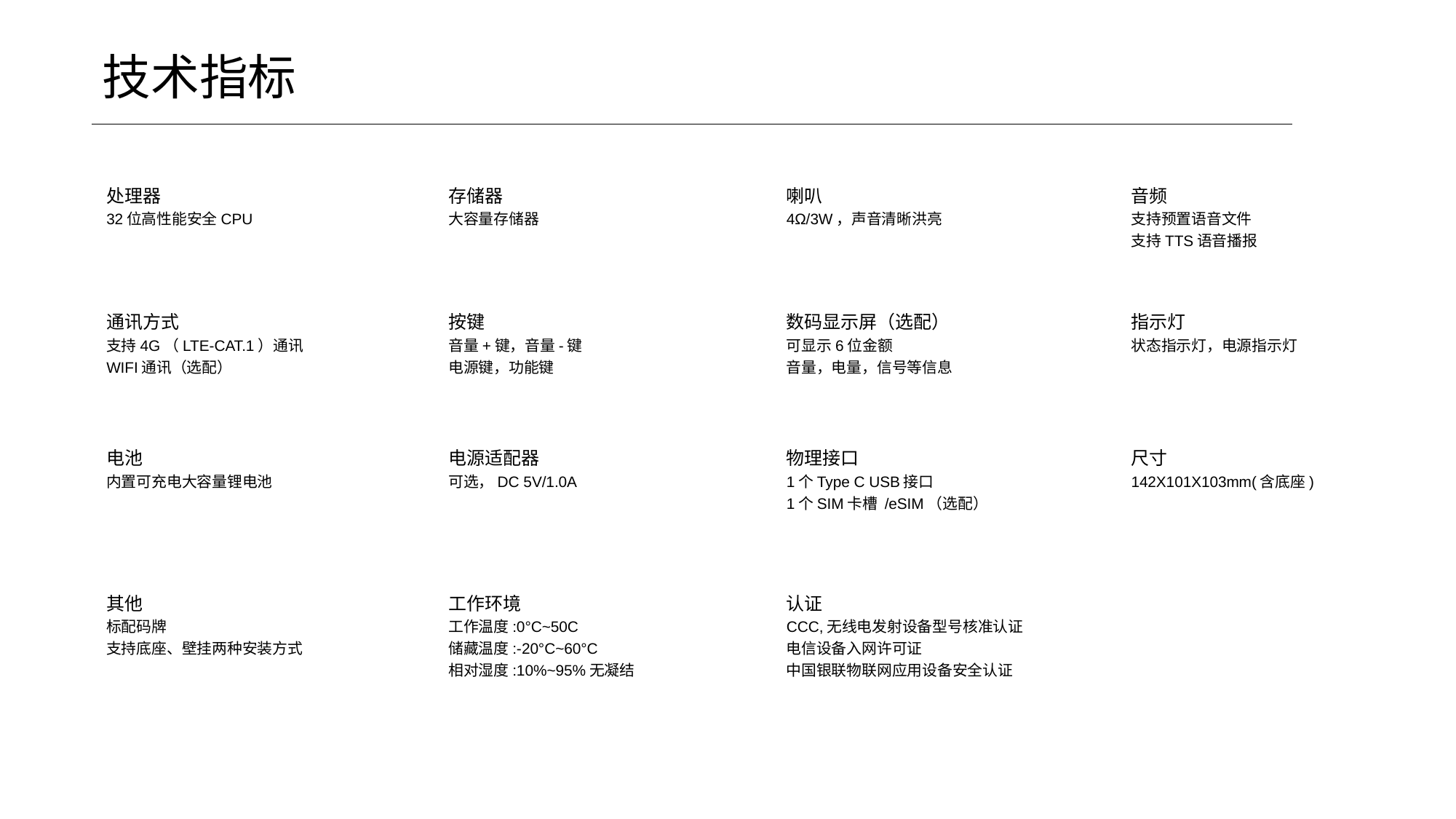

技术指标
处理器
32位高性能安全CPU
存储器
大容量存储器
喇叭
4Ω/3W，声音清晰洪亮
音频
支持预置语音文件
支持TTS语音播报
通讯⽅式
支持4G（LTE-CAT.1）通讯
WIFI通讯（选配）
按键
音量+键，音量-键
电源键，功能键
数码显示屏（选配）
可显示6位金额
音量，电量，信号等信息
指示灯
状态指示灯，电源指示灯
电池
内置可充电大容量锂电池
电源适配器
可选，DC 5V/1.0A
物理接口
1个Type C USB接口
1个SIM卡槽 /eSIM（选配）
尺寸
142X101X103mm(含底座)
其他
标配码牌
支持底座、壁挂两种安装方式
工作环境
工作温度:0°C~50C
储藏温度:-20°C~60°C
相对湿度:10%~95%无凝结
认证
CCC,无线电发射设备型号核准认证
电信设备入网许可证
中国银联物联网应用设备安全认证